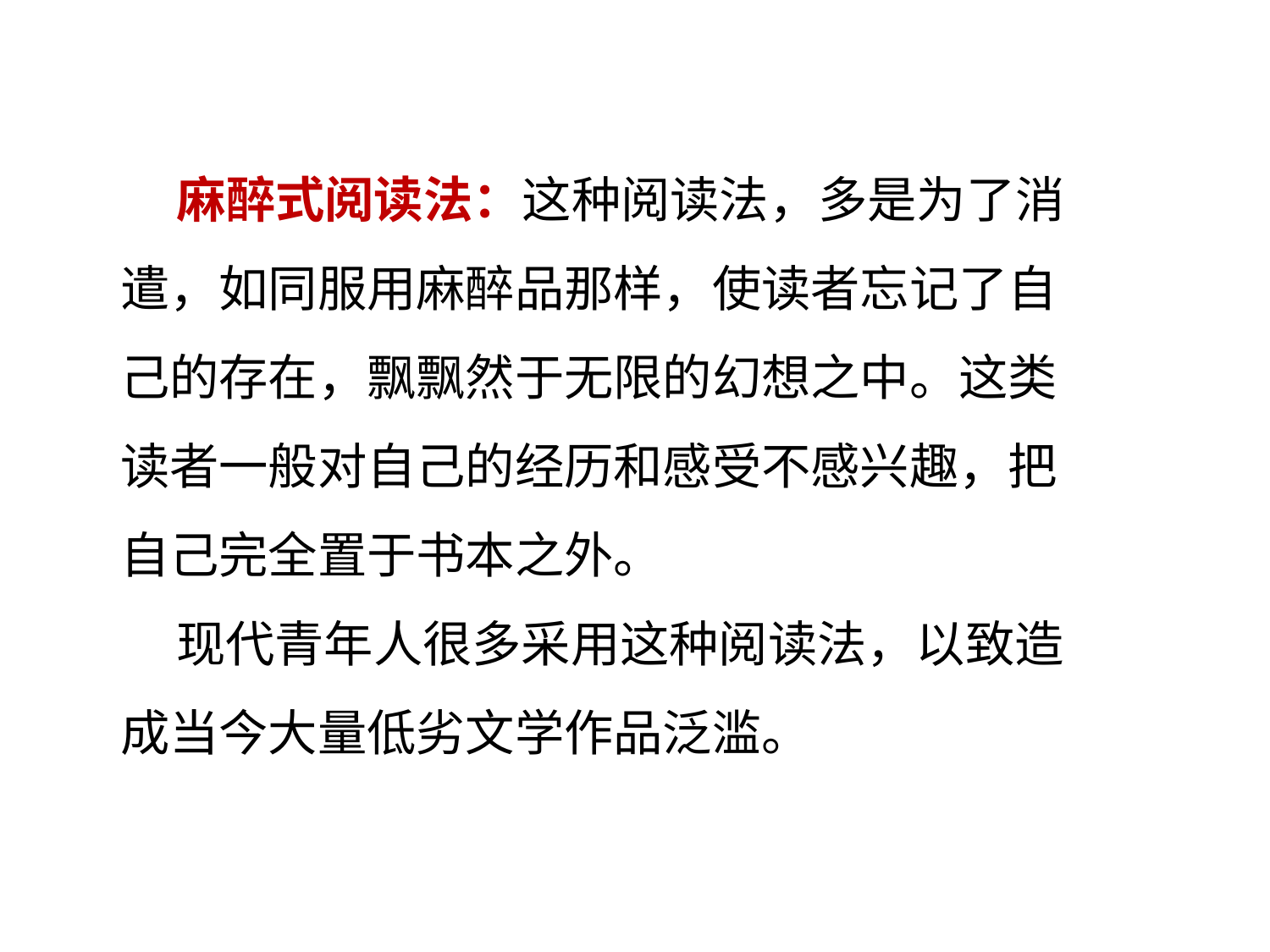

麻醉式阅读法：这种阅读法，多是为了消遣，如同服用麻醉品那样，使读者忘记了自己的存在，飘飘然于无限的幻想之中。这类读者一般对自己的经历和感受不感兴趣，把自己完全置于书本之外。
    现代青年人很多采用这种阅读法，以致造成当今大量低劣文学作品泛滥。